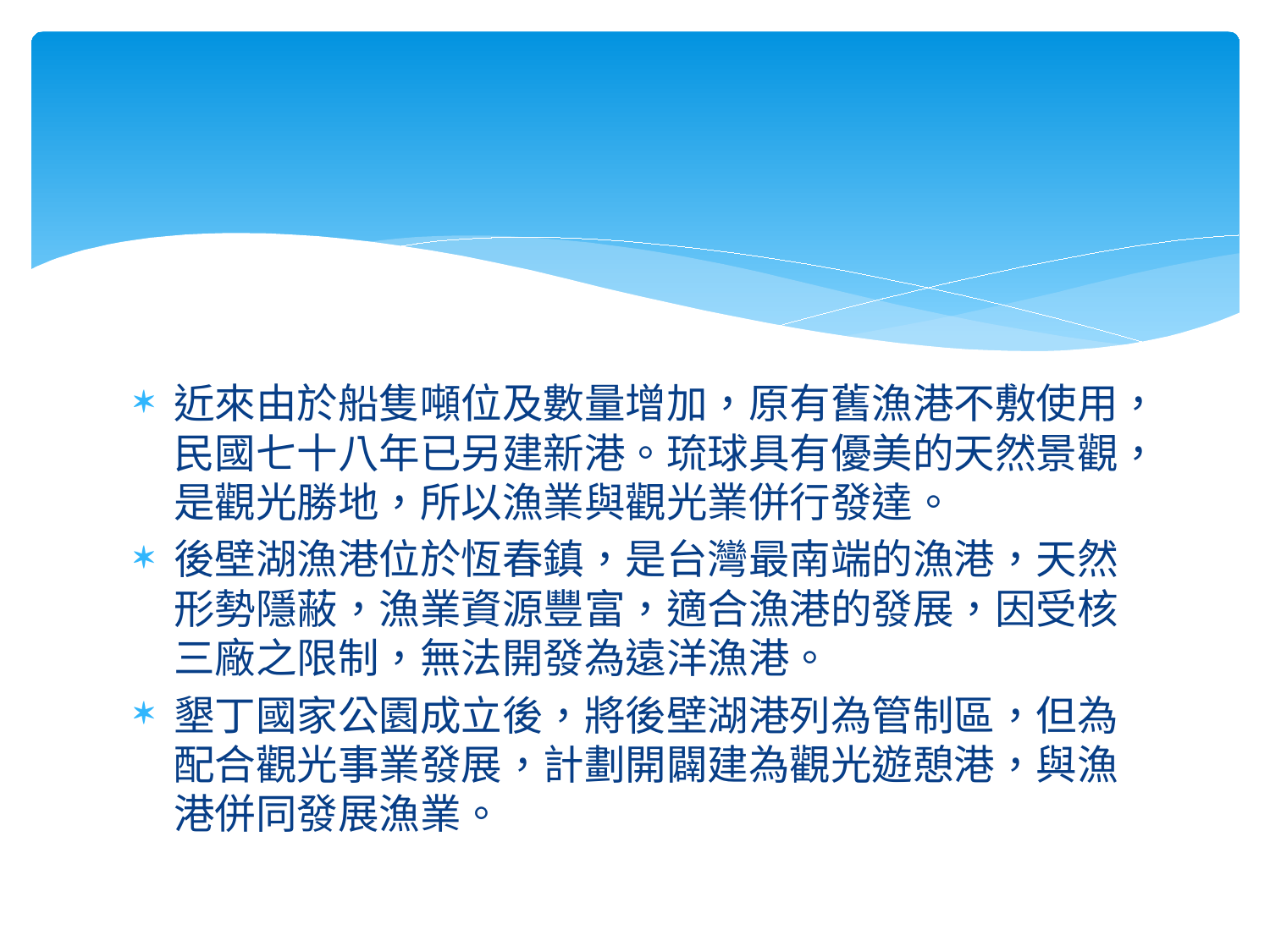

#
近來由於船隻噸位及數量增加，原有舊漁港不敷使用，民國七十八年已另建新港。琉球具有優美的天然景觀，是觀光勝地，所以漁業與觀光業併行發達。
後壁湖漁港位於恆春鎮，是台灣最南端的漁港，天然形勢隱蔽，漁業資源豐富，適合漁港的發展，因受核三廠之限制，無法開發為遠洋漁港。
墾丁國家公園成立後，將後壁湖港列為管制區，但為配合觀光事業發展，計劃開闢建為觀光遊憩港，與漁港併同發展漁業。